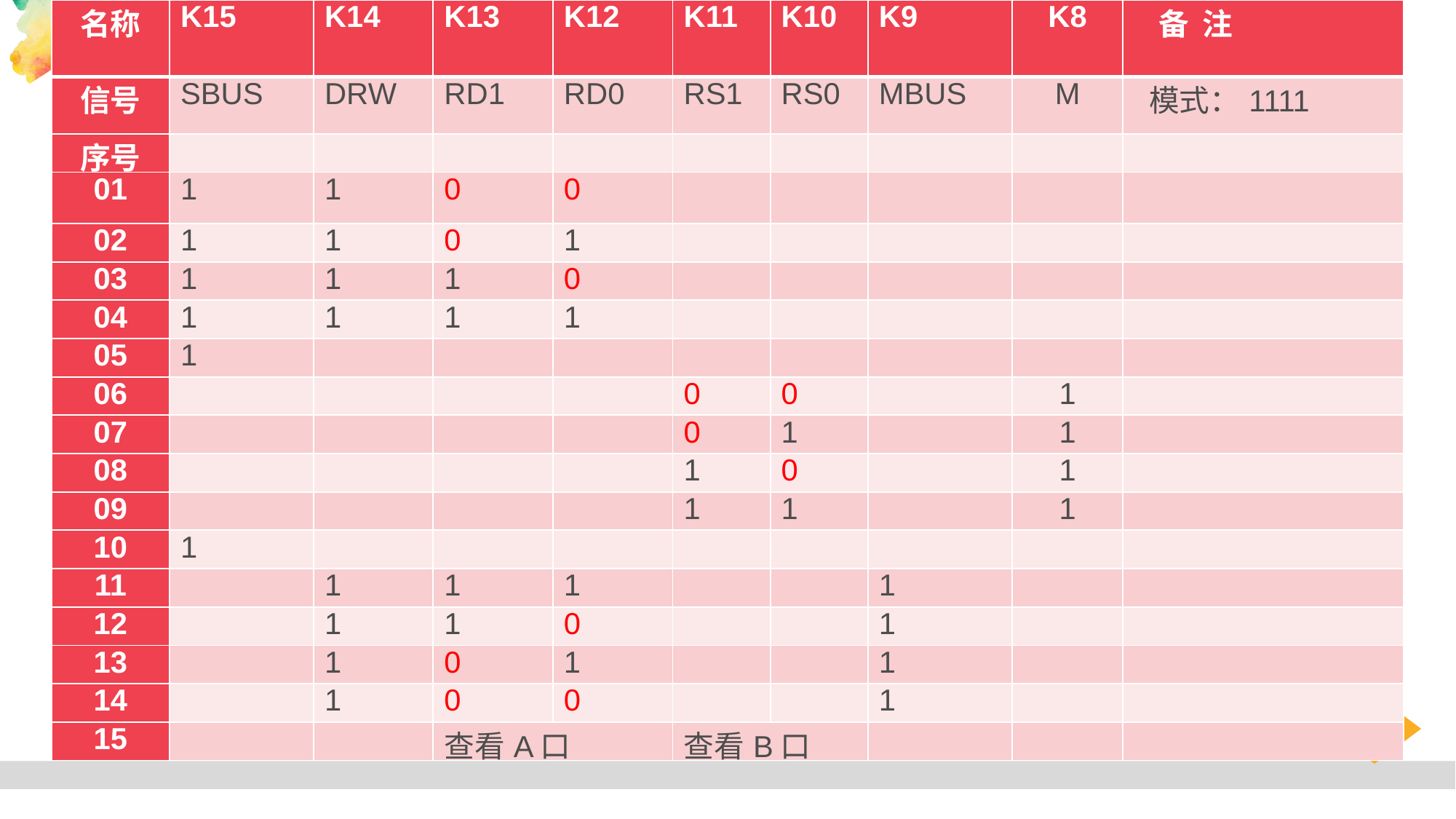

| 名称 | K15 | K14 | K13 | K12 | K11 | K10 | K9 | K8 | 备 注 |
| --- | --- | --- | --- | --- | --- | --- | --- | --- | --- |
| 信号 | SBUS | DRW | RD1 | RD0 | RS1 | RS0 | MBUS | M | 模式：1111 |
| 序号 |  |  |  |  |  |  |  |  |  |
| 01 | 1 | 1 | 0 | 0 |  |  |  |  |  |
| 02 | 1 | 1 | 0 | 1 |  |  |  |  |  |
| 03 | 1 | 1 | 1 | 0 |  |  |  |  |  |
| 04 | 1 | 1 | 1 | 1 |  |  |  |  |  |
| 05 | 1 |  |  |  |  |  |  |  |  |
| 06 |  |  |  |  | 0 | 0 |  | 1 |  |
| 07 |  |  |  |  | 0 | 1 |  | 1 |  |
| 08 |  |  |  |  | 1 | 0 |  | 1 |  |
| 09 |  |  |  |  | 1 | 1 |  | 1 |  |
| 10 | 1 |  |  |  |  |  |  |  |  |
| 11 |  | 1 | 1 | 1 |  |  | 1 |  |  |
| 12 |  | 1 | 1 | 0 |  |  | 1 |  |  |
| 13 |  | 1 | 0 | 1 |  |  | 1 |  |  |
| 14 |  | 1 | 0 | 0 |  |  | 1 |  |  |
| 15 |  |  | 查看A口 |  | 查看B口 |  |  |  |  |
数据通路实验：独立方式